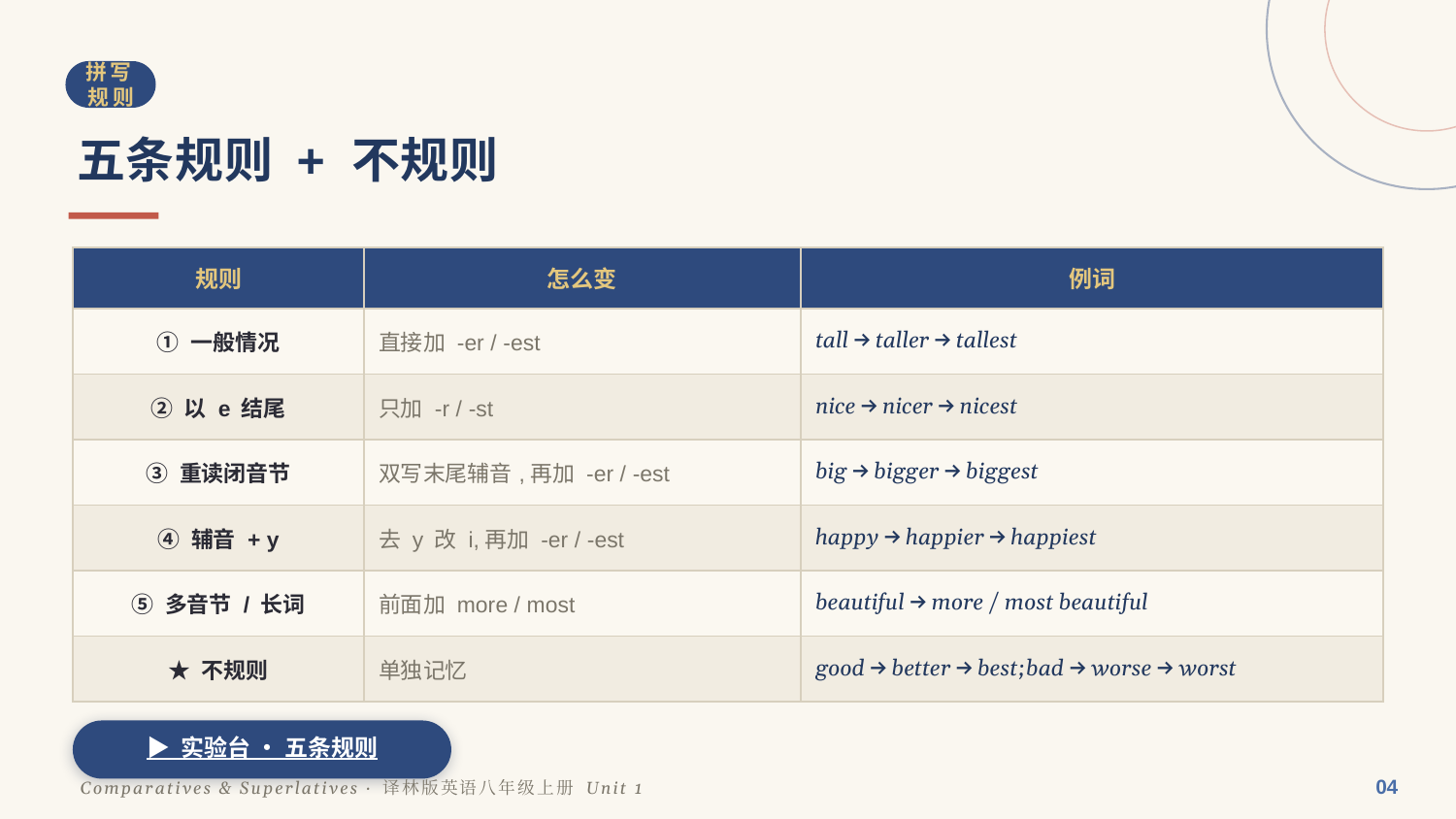

拼写规则

五条规则 + 不规则

| 规则 | 怎么变 | 例词 |
| --- | --- | --- |
| ① 一般情况 | 直接加 -er / -est | tall → taller → tallest |
| ② 以 e 结尾 | 只加 -r / -st | nice → nicer → nicest |
| ③ 重读闭音节 | 双写末尾辅音,再加 -er / -est | big → bigger → biggest |
| ④ 辅音 + y | 去 y 改 i,再加 -er / -est | happy → happier → happiest |
| ⑤ 多音节 / 长词 | 前面加 more / most | beautiful → more / most beautiful |
| ★ 不规则 | 单独记忆 | good → better → best;bad → worse → worst |
▶  实验台 · 五条规则

04
Comparatives & Superlatives · 译林版英语八年级上册 Unit 1